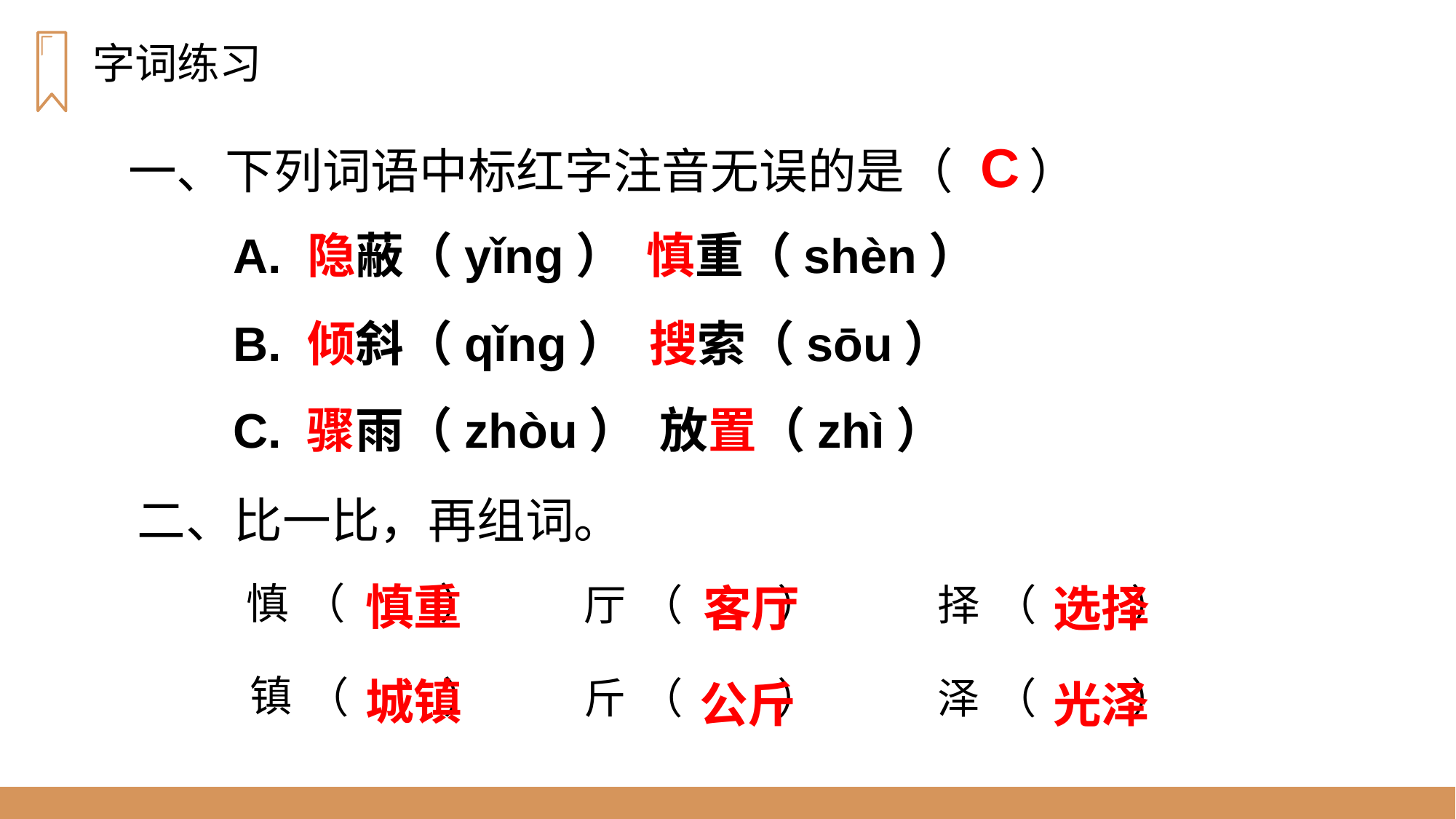

字词练习
一、下列词语中标红字注音无误的是（       ）
C
A. 隐蔽（yǐng）  慎重（shèn）
B. 倾斜（qǐng）  搜索（sōu）
C. 骤雨（zhòu）  放置（zhì）
二、比一比，再组词。
慎重
慎
（          ）
客厅
选择
厅
（          ）
择
（          ）
镇
（          ）
城镇
斤
（          ）
泽
（          ）
公斤
光泽